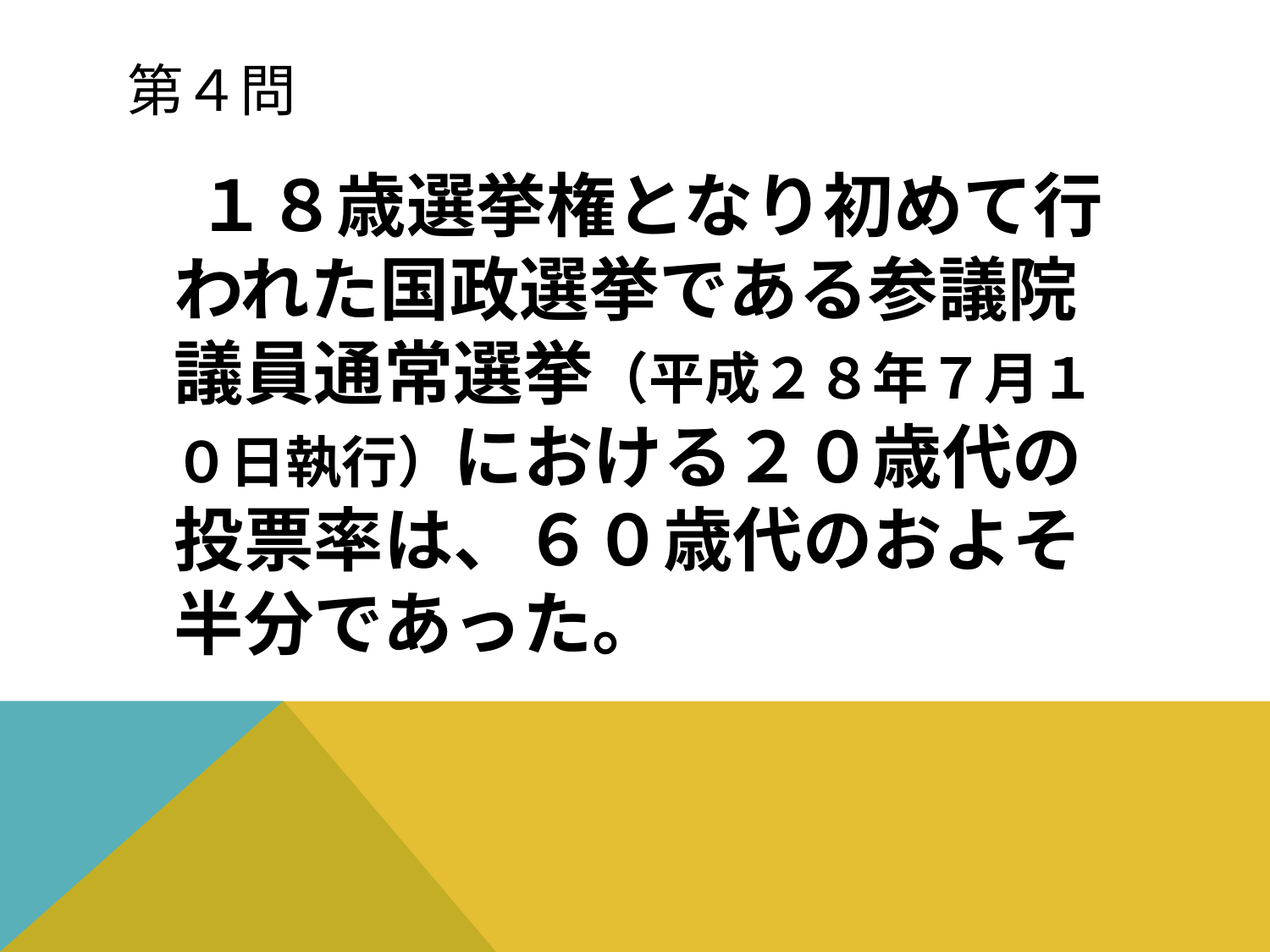

# 第４問
　１８歳選挙権となり初めて行われた国政選挙である参議院議員通常選挙（平成２８年７月１０日執行）における２０歳代の投票率は、６０歳代のおよそ半分であった。